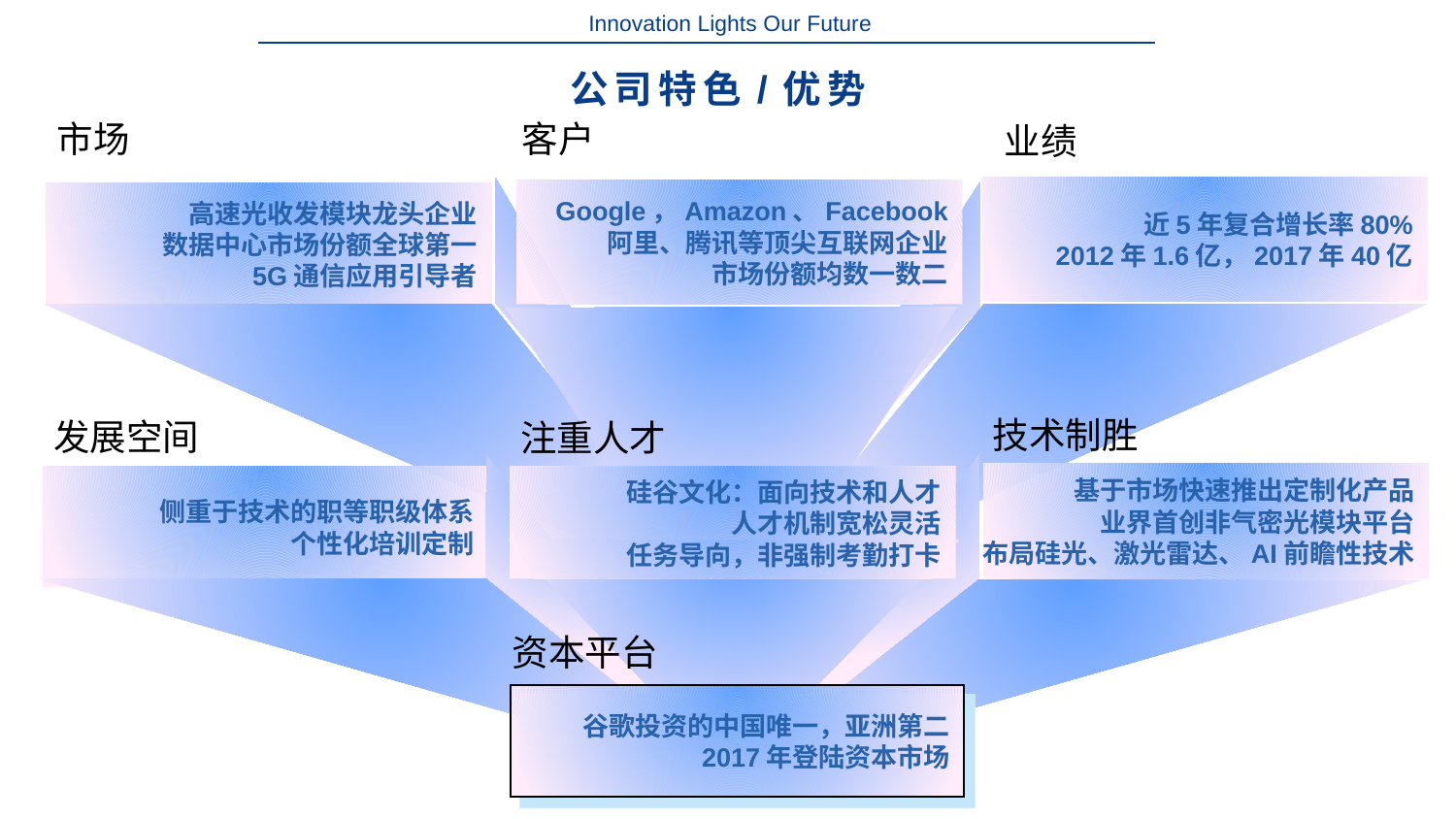

Innovation Lights Our Future
公司特色/优势
市场
客户
业绩
近5年复合增长率80%
          2012年1.6亿，2017年40亿

Google，Amazon、Facebook
                  阿里、腾讯等顶尖互联网企业
市场份额均数一数二

            高速光收发模块龙头企业
数据中心市场份额全球第一
5G通信应用引导者

技术制胜
发展空间
注重人才

    基于市场快速推出定制化产品
业界首创非气密光模块平台
布局硅光、激光雷达、AI前瞻性技术
侧重于技术的职等职级体系
        个性化培训定制
        硅谷文化：面向技术和人才
                         人才机制宽松灵活
        任务导向，非强制考勤打卡

资本平台
谷歌投资的中国唯一，亚洲第二
                2017年登陆资本市场